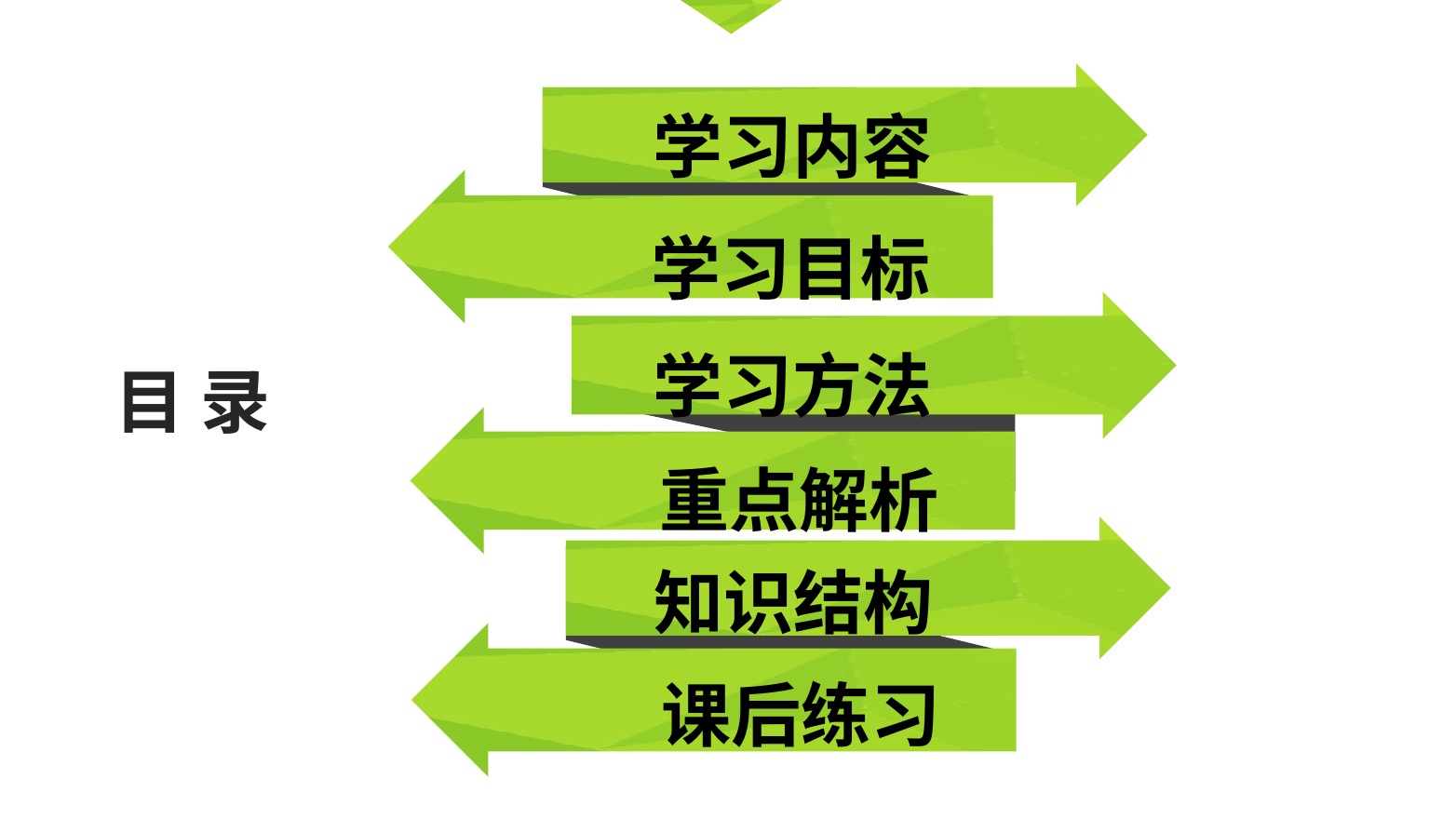

学习内容

学习目标

学习方法
目 录

重点解析

知识结构

课后练习